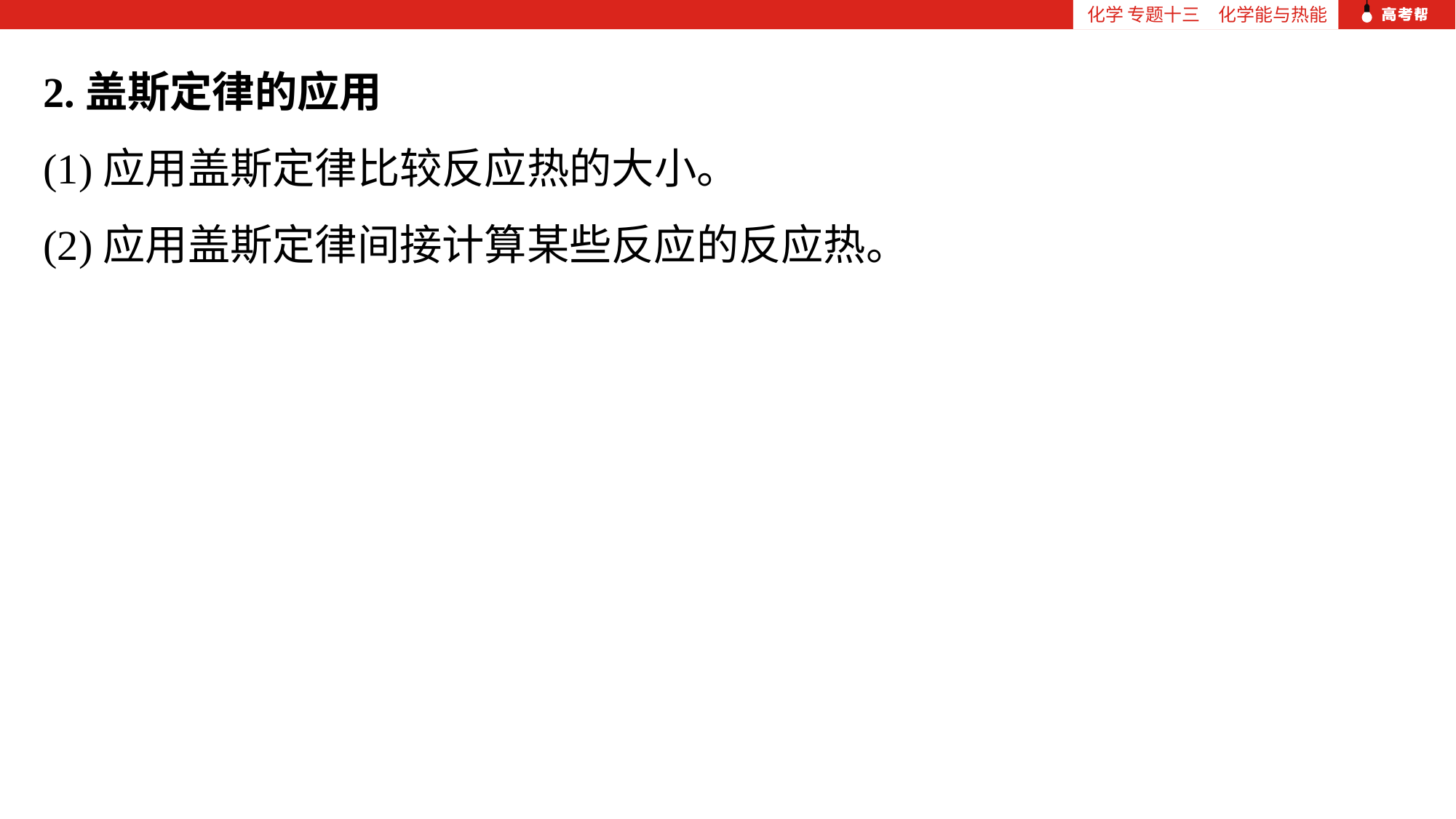

化学 专题十三　化学能与热能
2.盖斯定律的应用
(1)应用盖斯定律比较反应热的大小。
(2)应用盖斯定律间接计算某些反应的反应热。